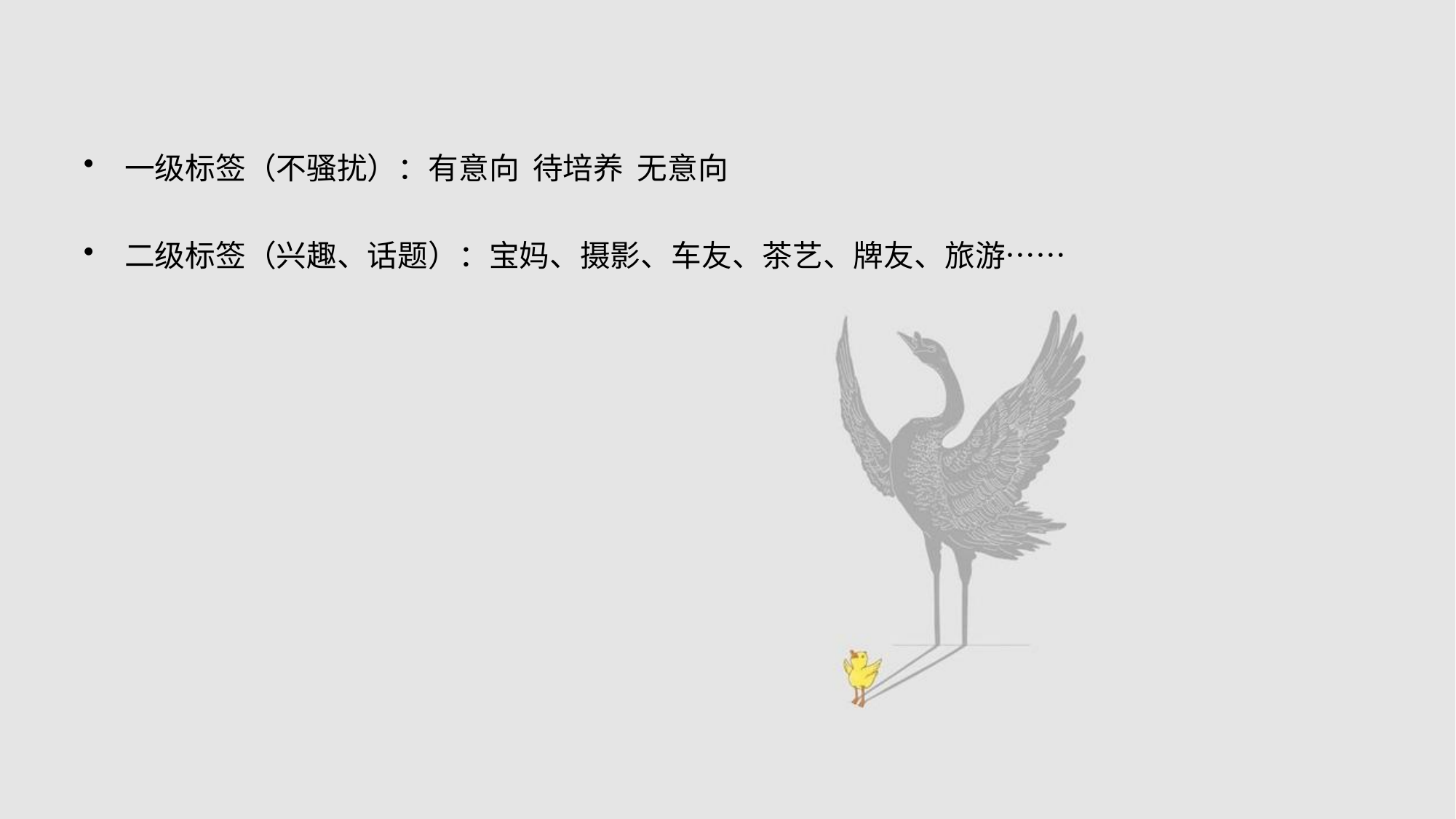

#
一级标签（不骚扰）：有意向  待培养  无意向

二级标签（兴趣、话题）：宝妈、摄影、车友、茶艺、牌友、旅游……